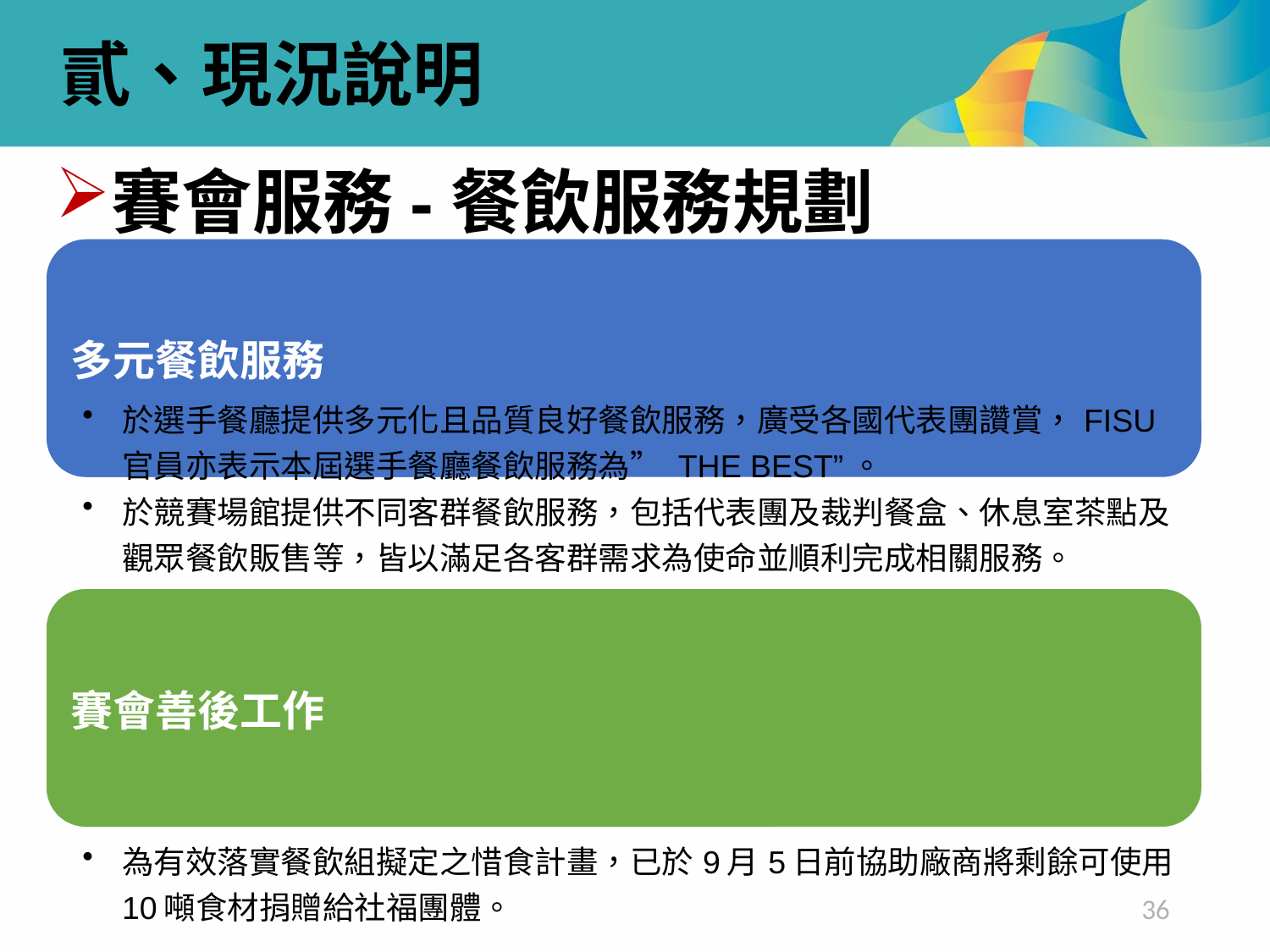

貳、現況說明
賽會服務-餐飲服務規劃

多元餐飲服務
於選手餐廳提供多元化且品質良好餐飲服務，廣受各國代表團讚賞，FISU官員亦表示本屆選手餐廳餐飲服務為” THE BEST”。
於競賽場館提供不同客群餐飲服務，包括代表團及裁判餐盒、休息室茶點及觀眾餐飲販售等，皆以滿足各客群需求為使命並順利完成相關服務。
賽會善後工作
開閉幕茶酒會以臺灣食材及特色食物為基礎，提供各國貴賓富有台灣味之高品質餐飲服務。
36